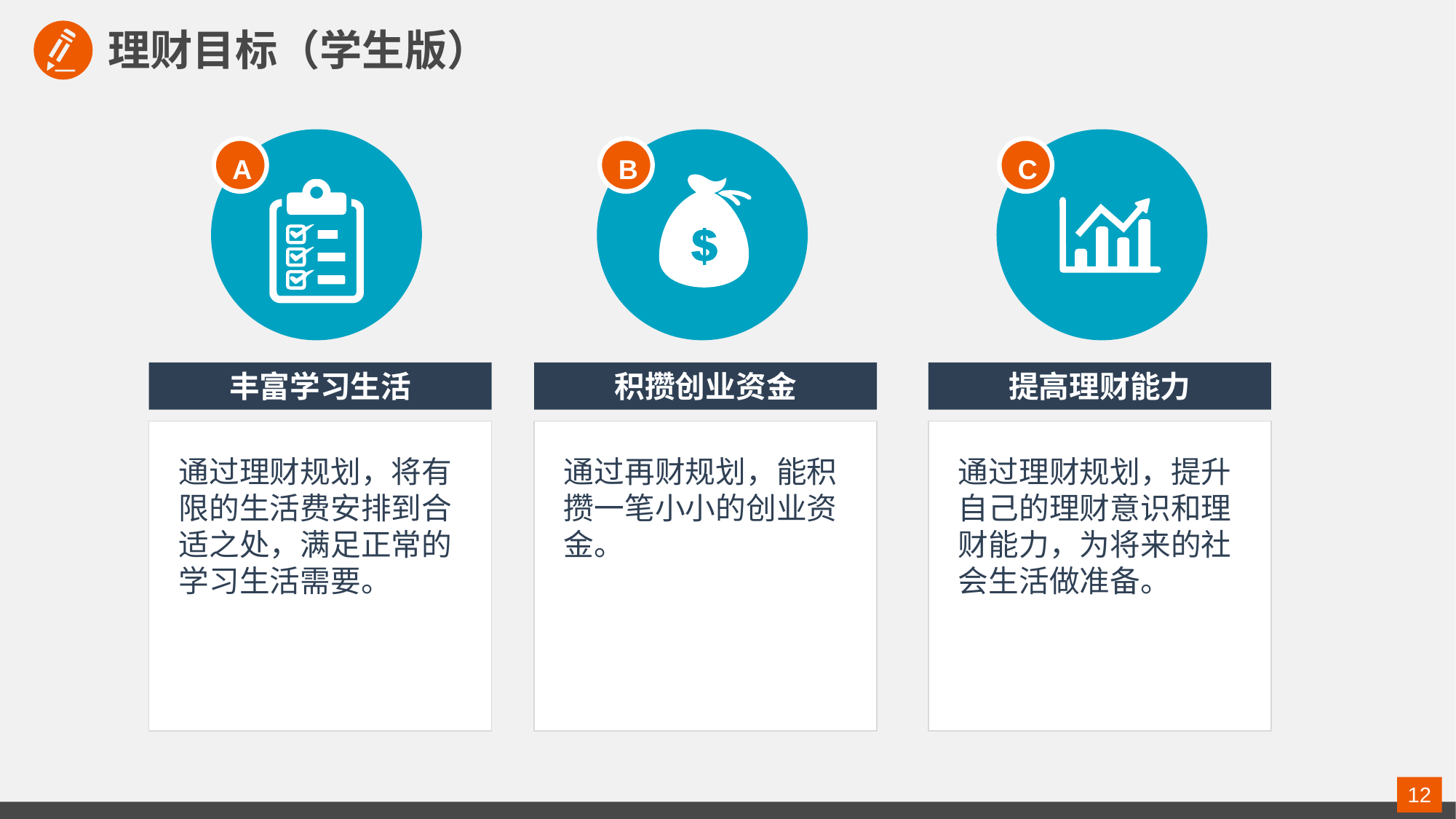

理财目标（学生版）

A
B
C

丰富学习生活
积攒创业资金
提高理财能力

通过理财规划，将有限的生活费安排到合适之处，满足正常的学习生活需要。

通过再财规划，能积攒一笔小小的创业资金。
通过理财规划，提升自己的理财意识和理财能力，为将来的社会生活做准备。